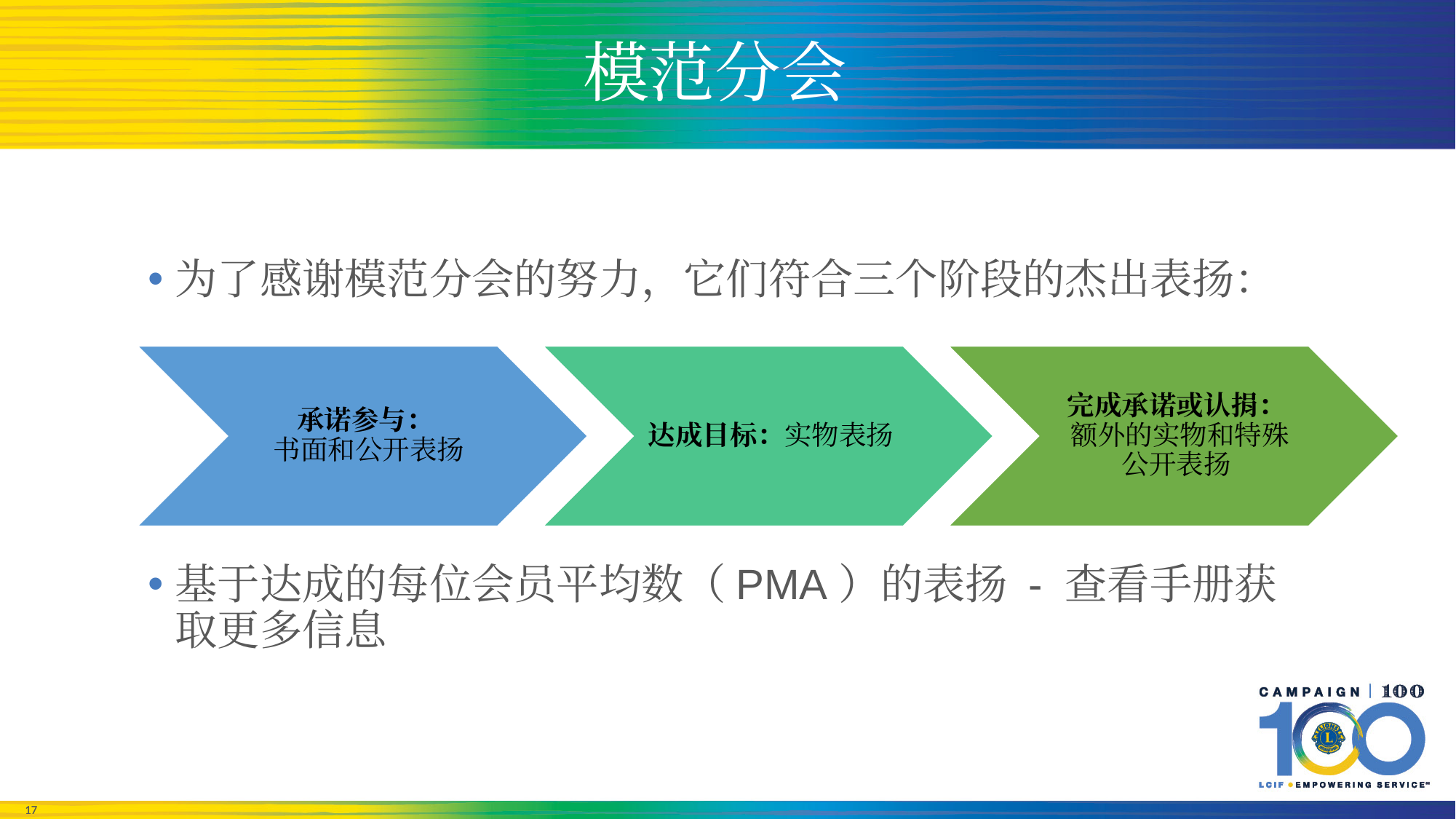

# 模范分会
为了感谢模范分会的努力，它们符合三个阶段的杰出表扬：

基于达成的每位会员平均数（PMA）的表扬 - 查看手册获取更多信息

承诺参与：
 书面和公开表扬
达成目标：实物表扬
完成承诺或认捐：
 额外的实物和特殊
公开表扬